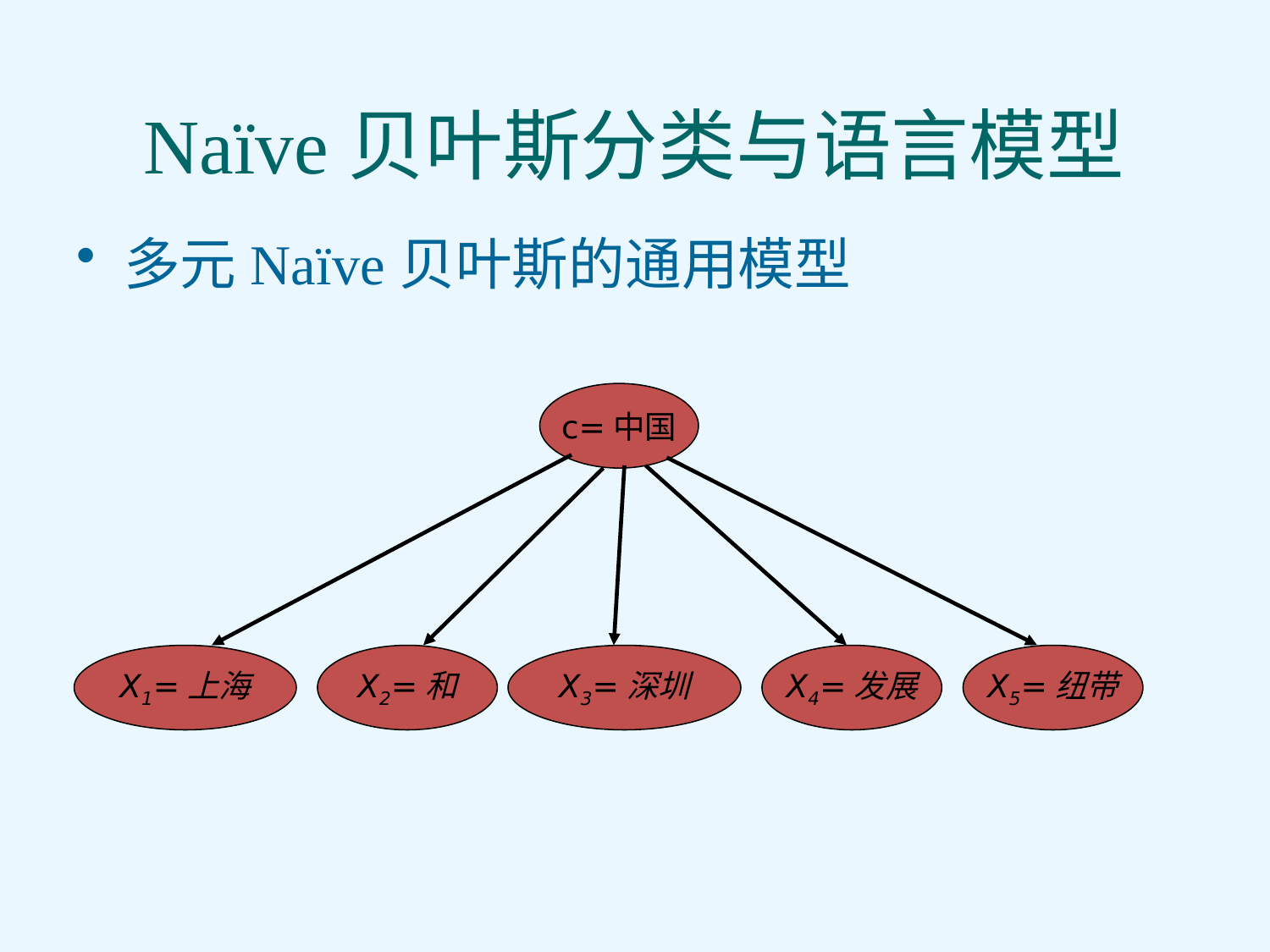

# Naïve贝叶斯分类与语言模型
多元Naïve贝叶斯的通用模型
c=中国

X1=上海
X2=和
X3=深圳
X4=发展
X5=纽带